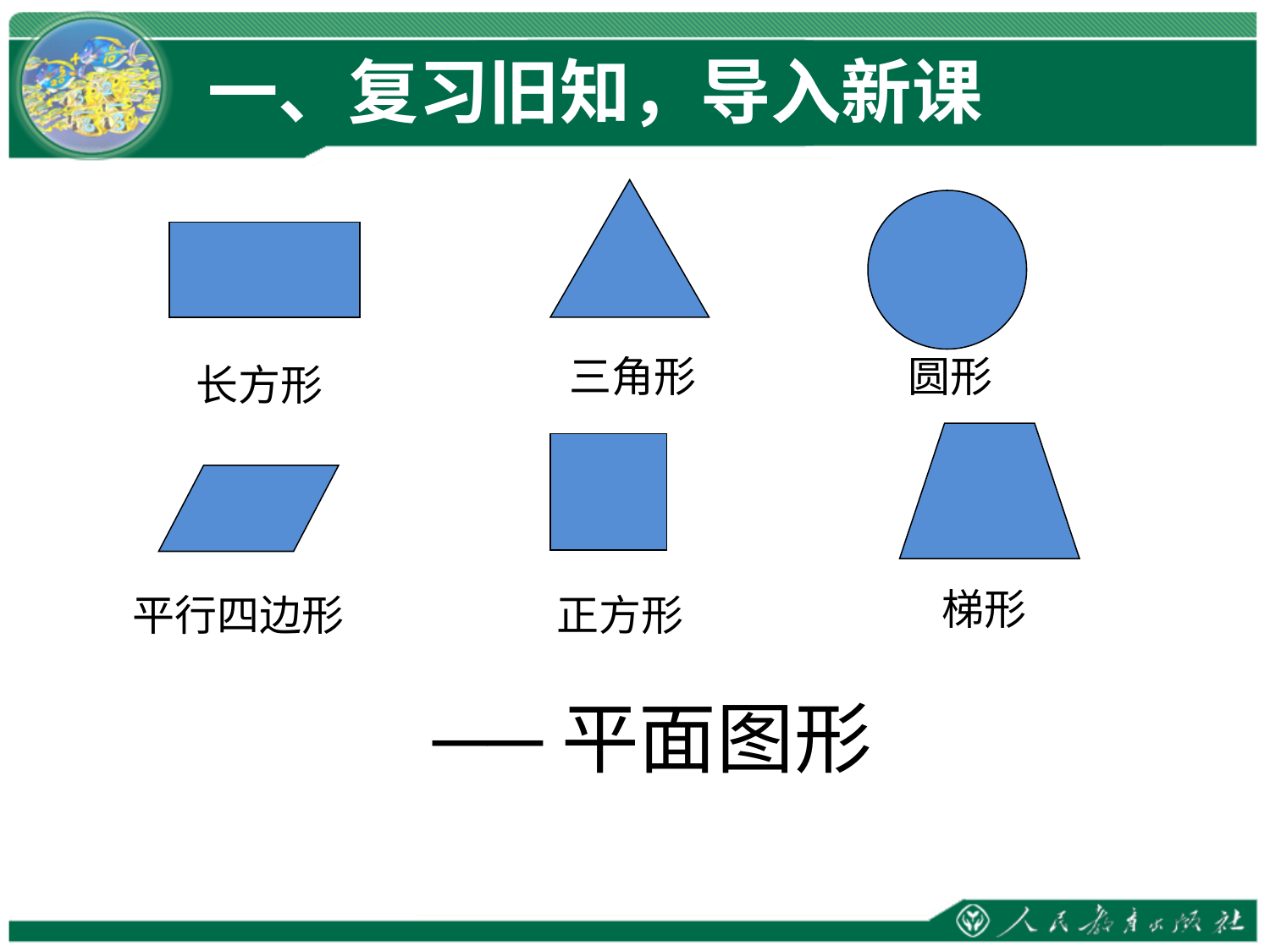

一、复习旧知，导入新课

三角形
圆形
长方形

梯形
平行四边形
正方形
  ──平面图形